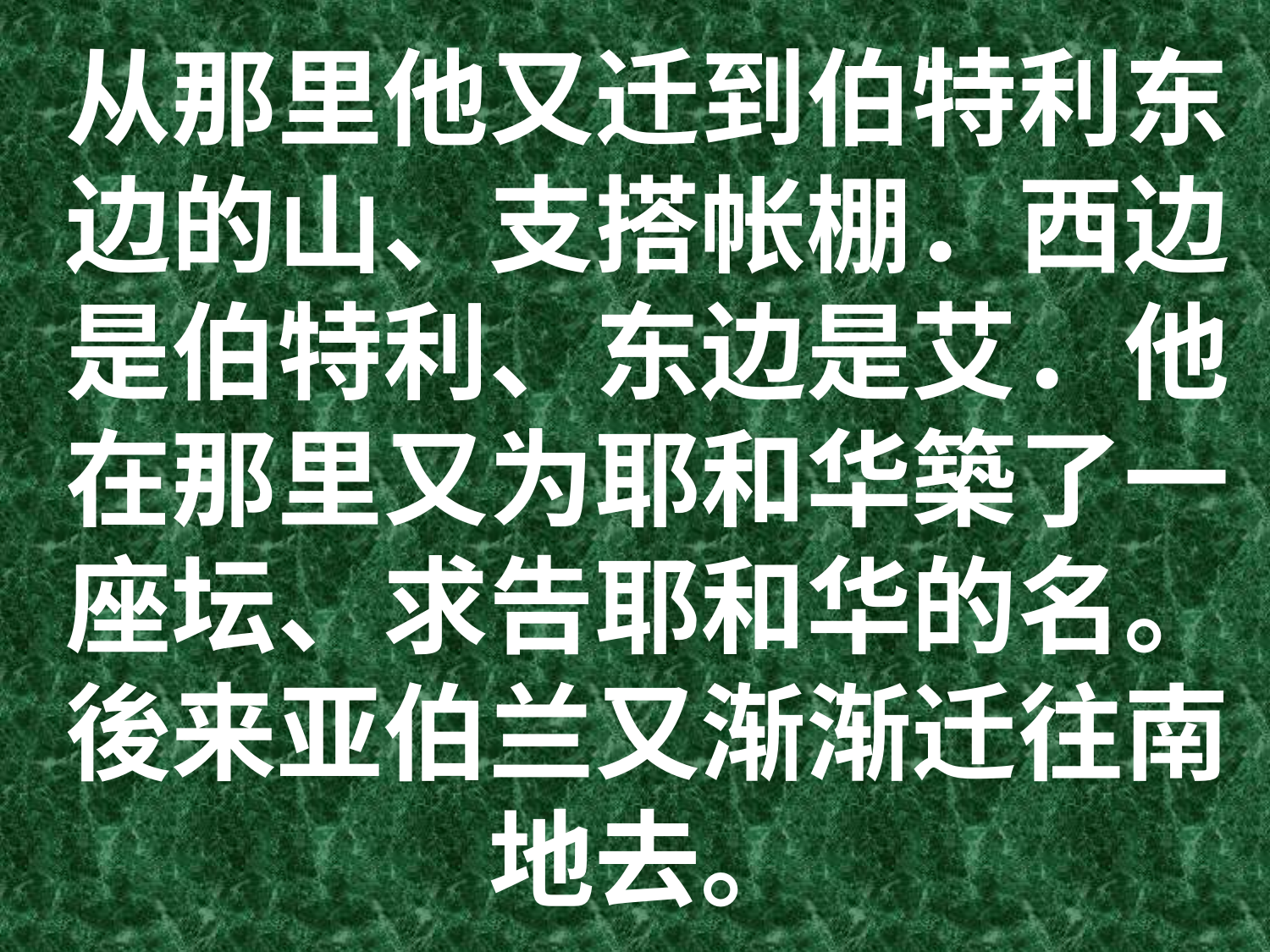

从那里他又迁到伯特利东边的山、支搭帐棚．西边是伯特利、东边是艾．他在那里又为耶和华築了一座坛、求告耶和华的名。後来亚伯兰又渐渐迁往南地去。